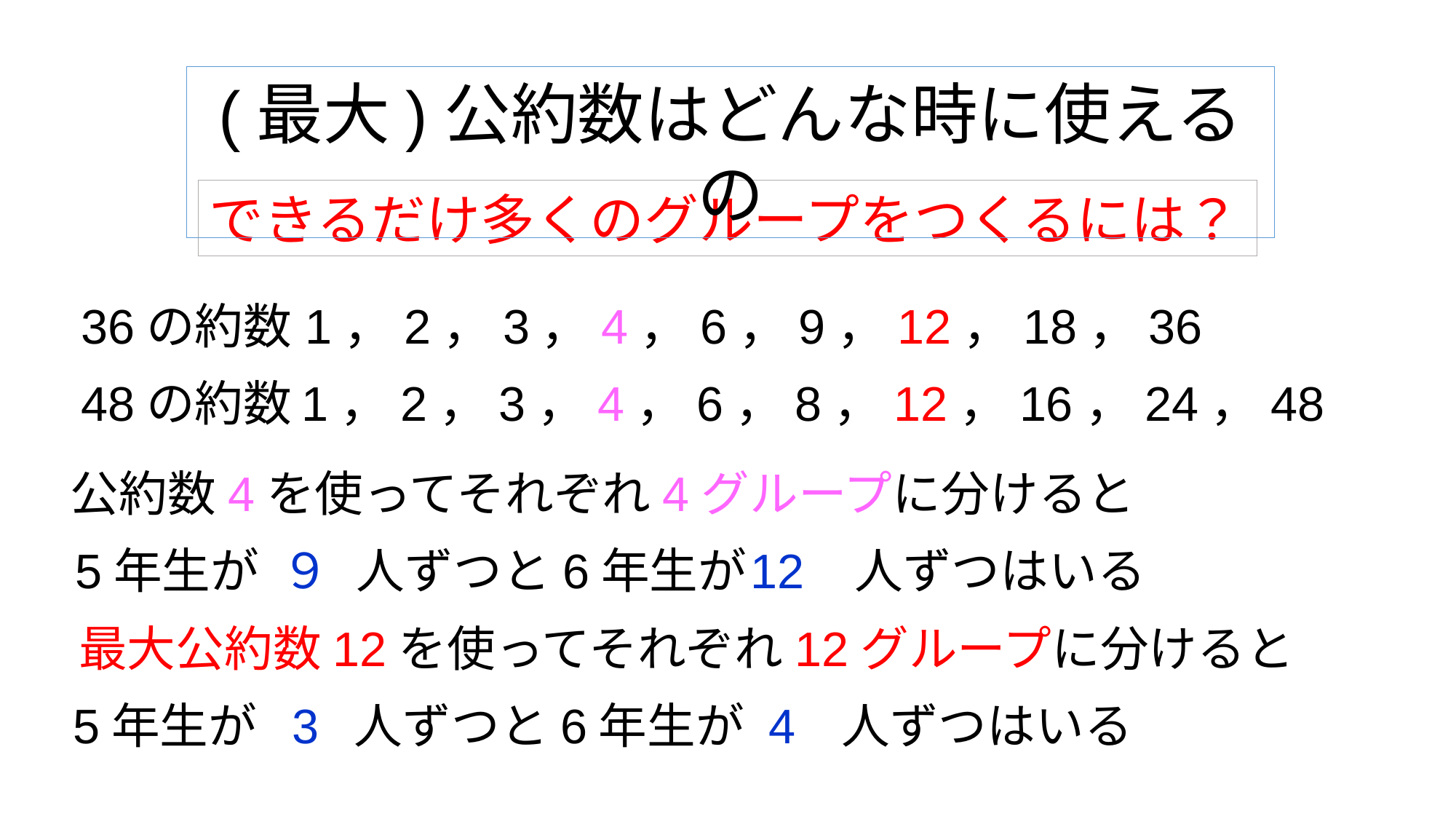

(最大)公約数はどんな時に使えるの
できるだけ多くのグループをつくるには？
36の約数
1，2，3，4，6，9，12，18，36
48の約数
1，2，3，4，6，8，12，16，24，48
公約数4を使ってそれぞれ4グループに分けると
９
5年生が　　人ずつと6年生が　　 人ずつはいる
12
最大公約数12を使ってそれぞれ12グループに分けると
5年生が　　人ずつと6年生が　　人ずつはいる
3
4